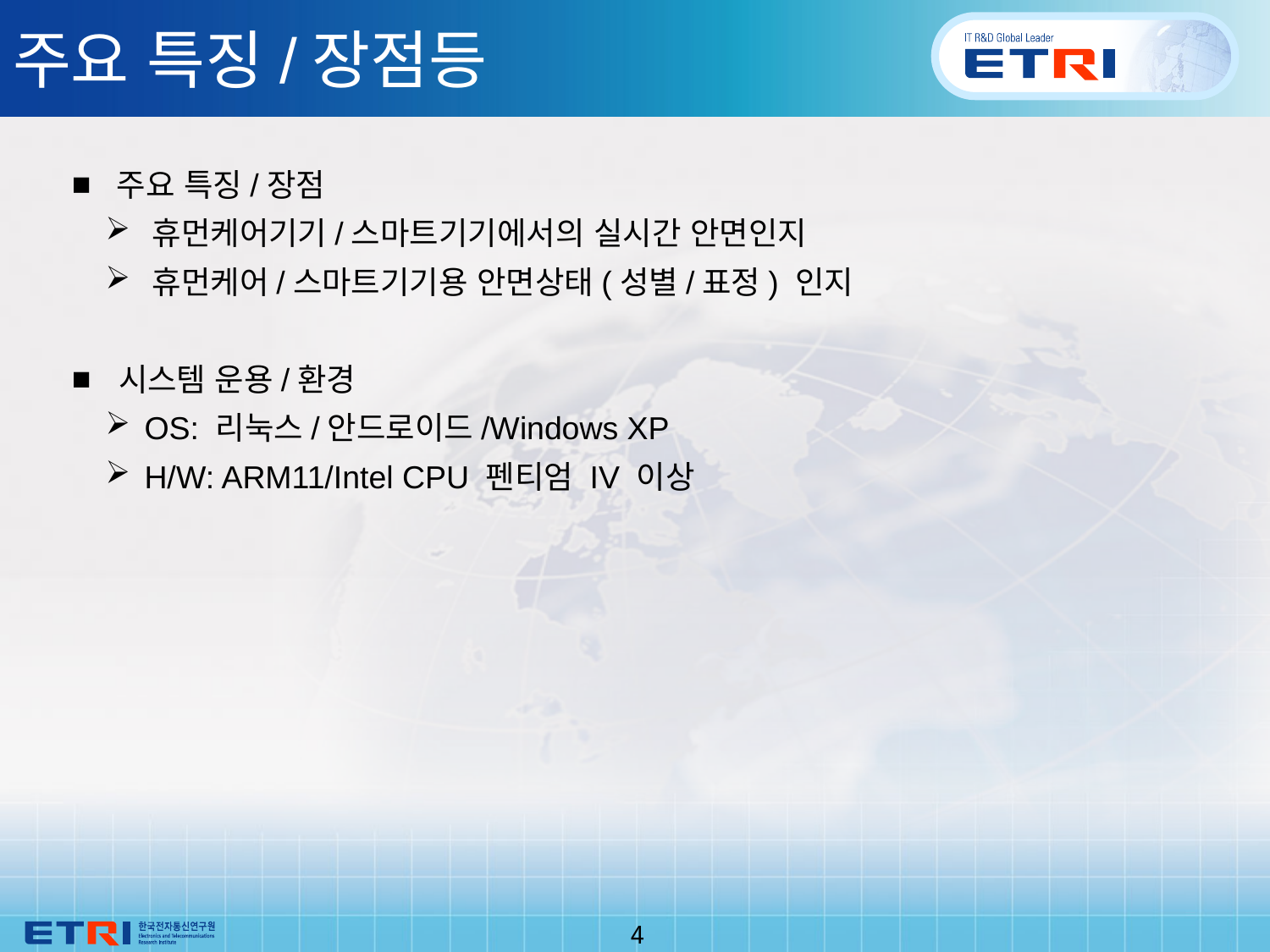

# 주요 특징/장점등
 주요 특징/장점
 휴먼케어기기/스마트기기에서의 실시간 안면인지
 휴먼케어/스마트기기용 안면상태(성별/표정) 인지

 시스템 운용/환경
 OS: 리눅스/안드로이드/Windows XP
 H/W: ARM11/Intel CPU 펜티엄 IV 이상